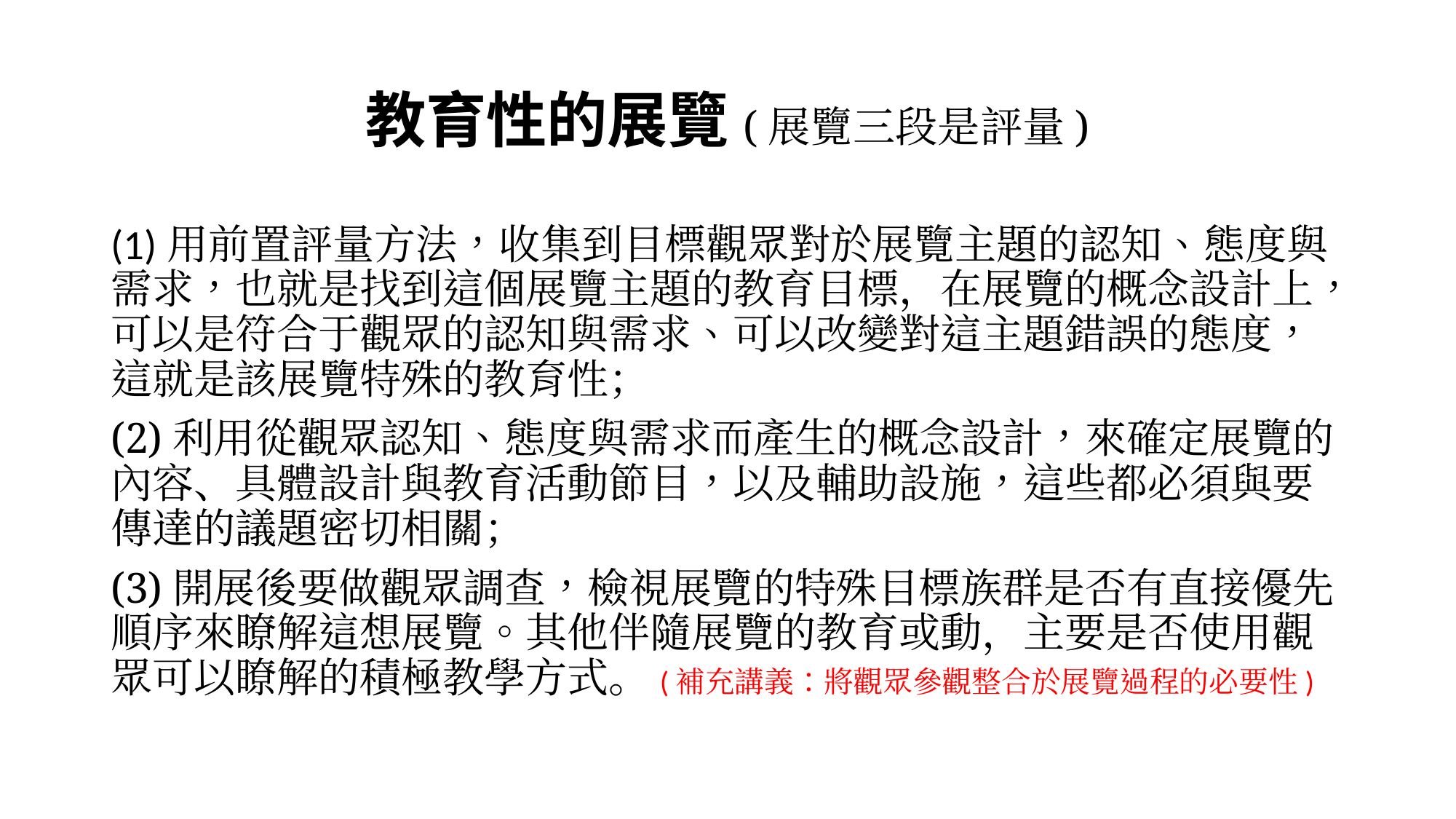

# 教育性的展覽(展覽三段是評量)
(1)用前置評量方法，收集到目標觀眾對於展覽主題的認知、態度與需求，也就是找到這個展覽主題的教育目標，在展覽的概念設計上，可以是符合于觀眾的認知與需求、可以改變對這主題錯誤的態度，這就是該展覽特殊的教育性；
(2)利用從觀眾認知、態度與需求而產生的概念設計，來確定展覽的內容、具體設計與教育活動節目，以及輔助設施，這些都必須與要傳達的議題密切相關；
(3)開展後要做觀眾調查，檢視展覽的特殊目標族群是否有直接優先順序來瞭解這想展覽。其他伴隨展覽的教育或動，主要是否使用觀眾可以瞭解的積極教學方式。(補充講義：將觀眾參觀整合於展覽過程的必要性)